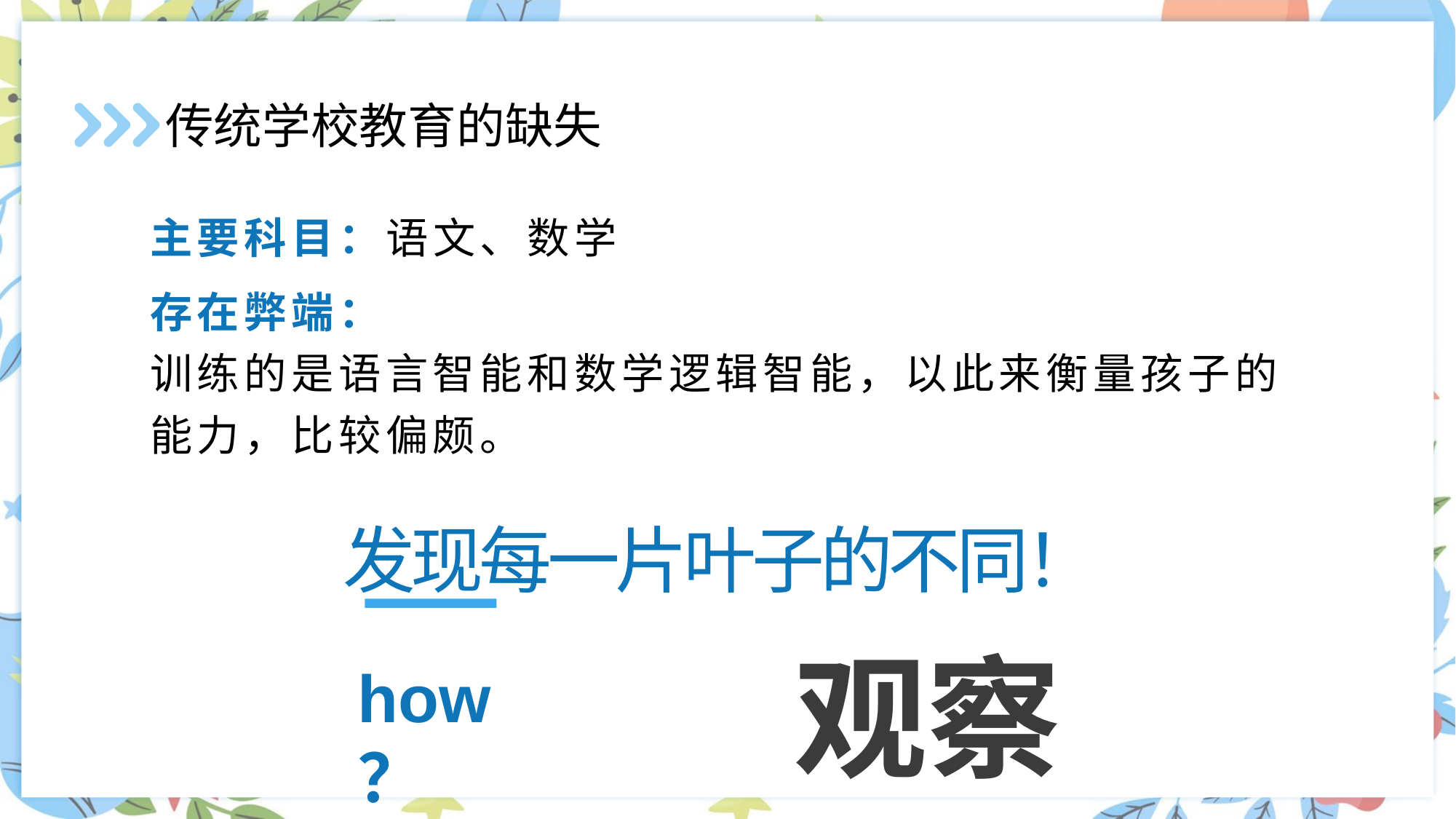

传统学校教育的缺失

主要科目：语文、数学
存在弊端：
训练的是语言智能和数学逻辑智能，以此来衡量孩子的能力，比较偏颇。
01
发现每一片叶子的不同！

观察
how？